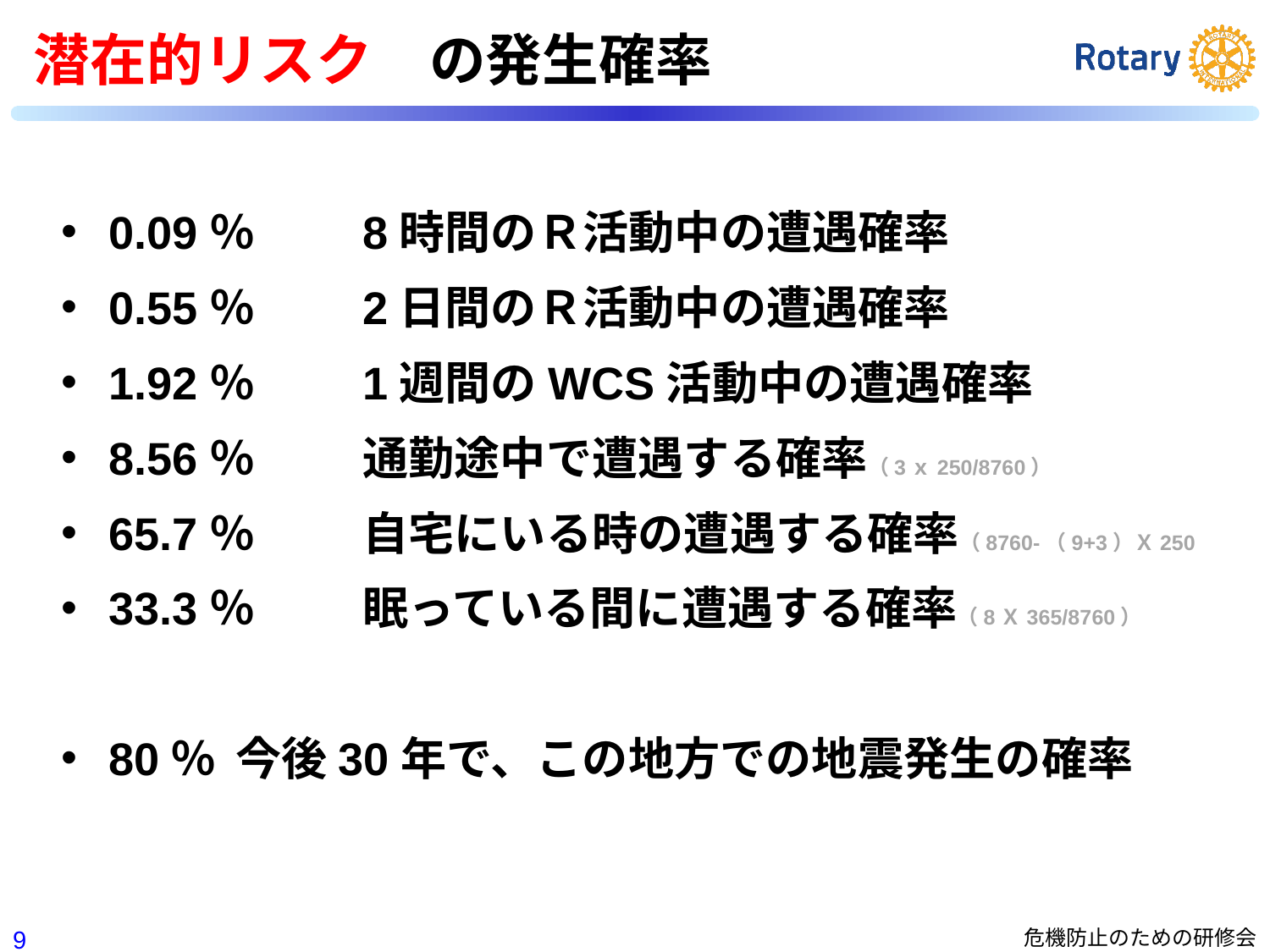

# 潜在的リスク　の発生確率
0.09％	8時間のＲ活動中の遭遇確率
0.55％	2日間のＲ活動中の遭遇確率
1.92％	1週間のWCS活動中の遭遇確率
8.56％	通勤途中で遭遇する確率（3ｘ250/8760）
65.7％	自宅にいる時の遭遇する確率（8760-（9+3）Ｘ250
33.3％	眠っている間に遭遇する確率（8Ｘ365/8760）

80％	今後30年で、この地方での地震発生の確率
9
危機防止のための研修会